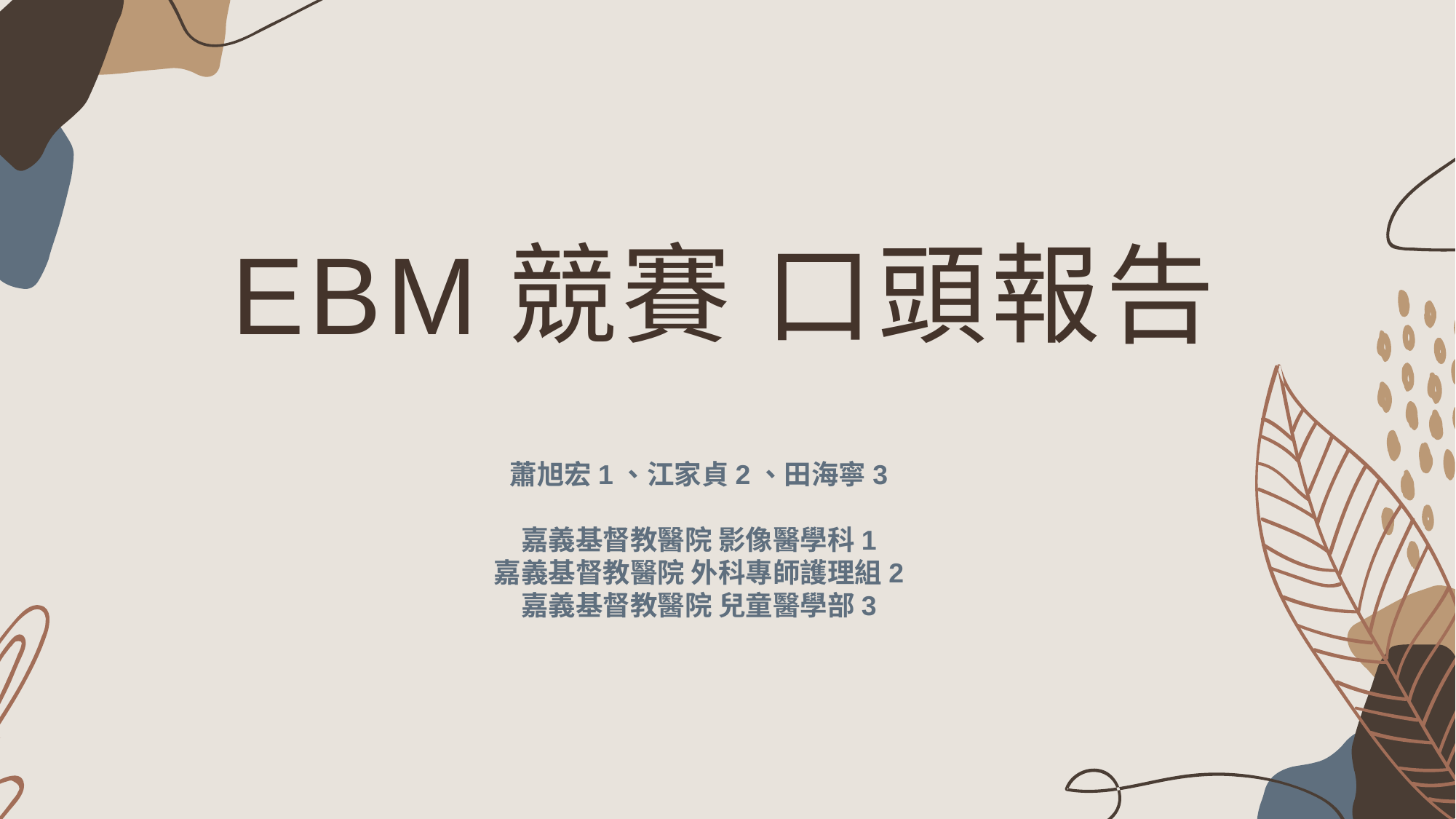

EBM競賽 口頭報告

蕭旭宏1、江家貞2、田海寧3

嘉義基督教醫院 影像醫學科1
嘉義基督教醫院 外科專師護理組2
嘉義基督教醫院 兒童醫學部3